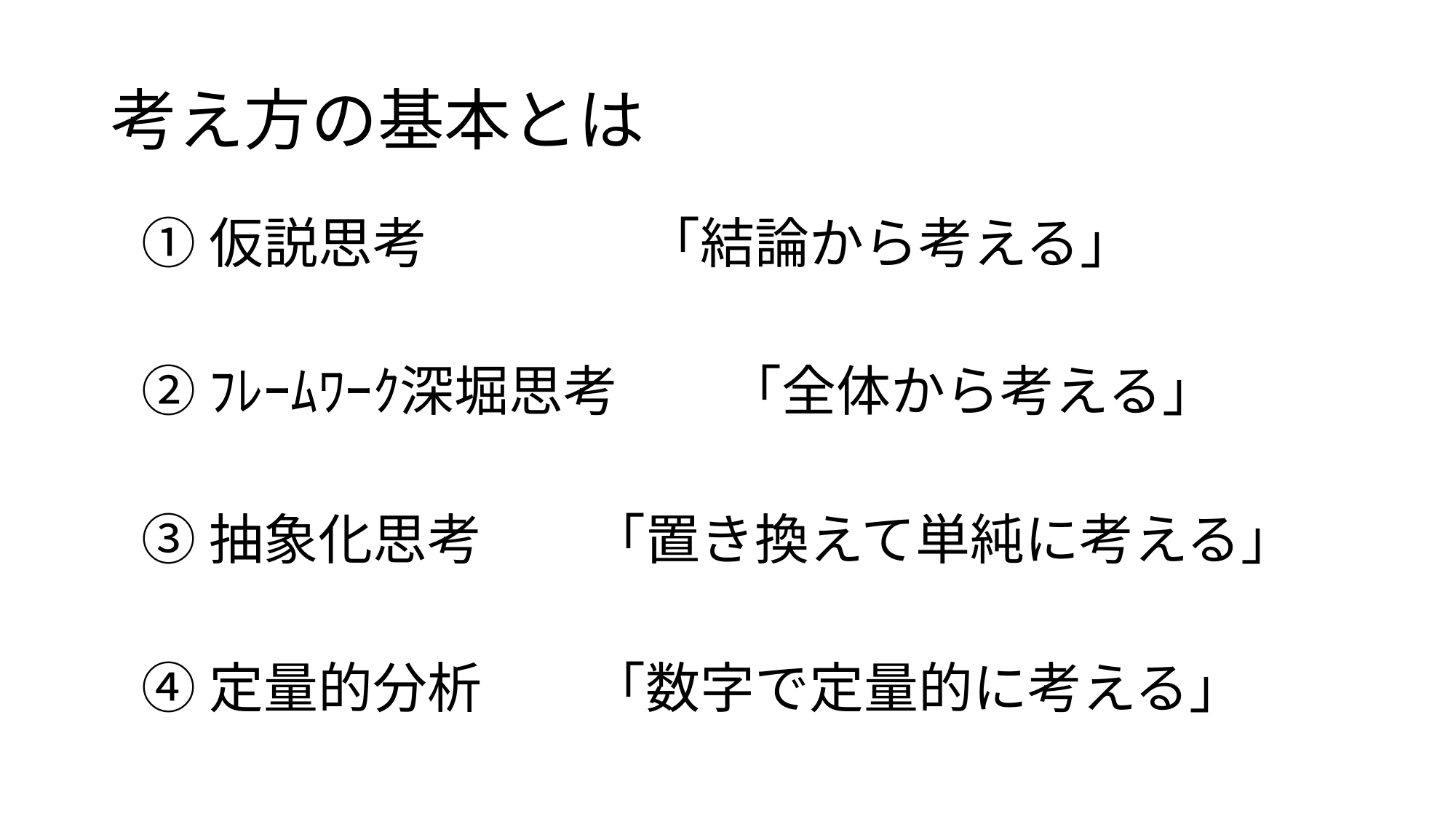

# 考え方の基本とは
①仮説思考　　　　「結論から考える」

②ﾌﾚｰﾑﾜｰｸ深堀思考　　「全体から考える」

③抽象化思考　　「置き換えて単純に考える」

④定量的分析　　「数字で定量的に考える」